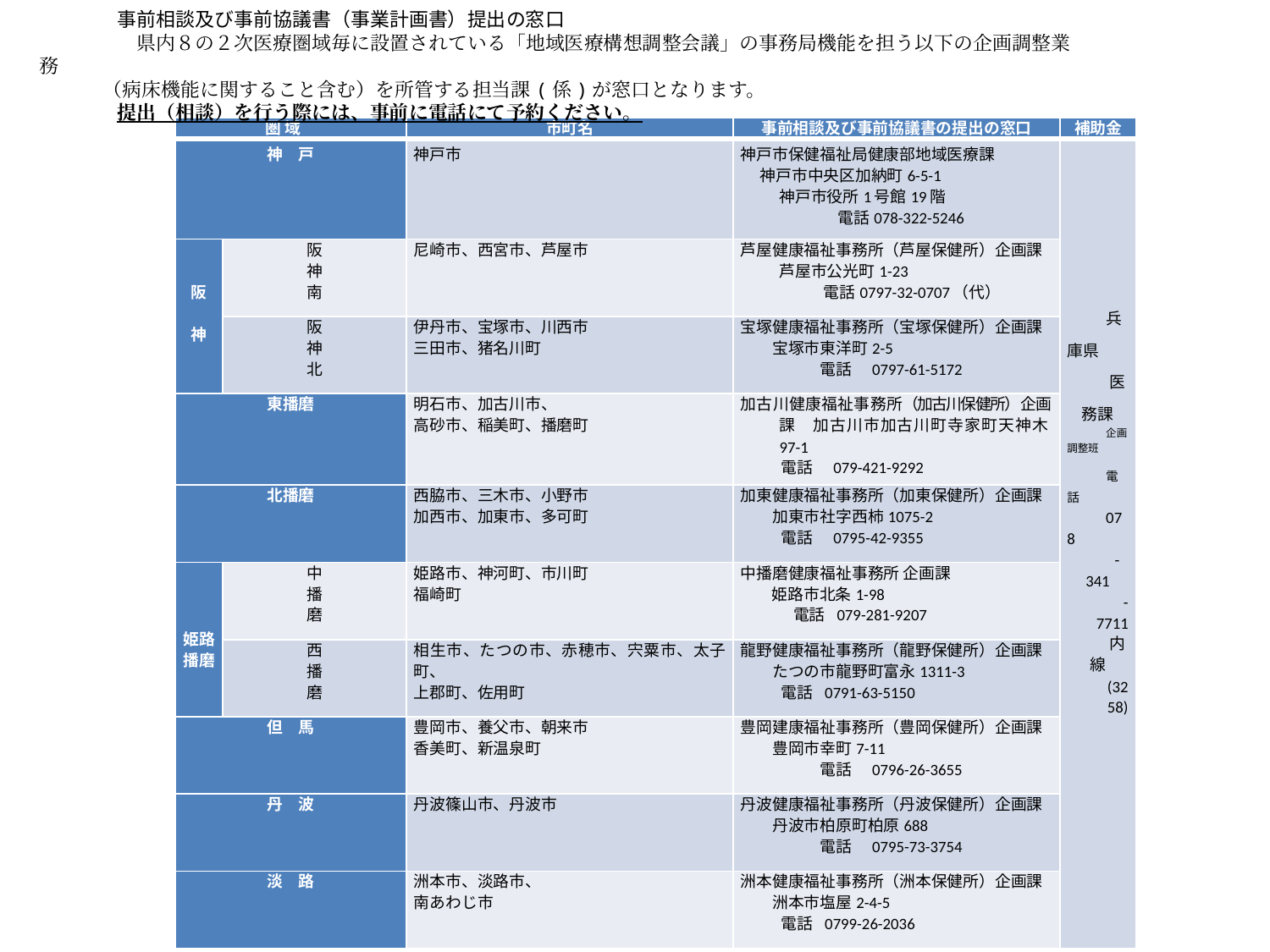

事前相談及び事前協議書（事業計画書）提出の窓口
　　　　県内８の２次医療圏域毎に設置されている「地域医療構想調整会議」の事務局機能を担う以下の企画調整業務
　　 （病床機能に関すること含む）を所管する担当課(係)が窓口となります。
　　　提出（相談）を行う際には、事前に電話にて予約ください。

| 圏 域 |  | 市町名 | 事前相談及び事前協議書の提出の窓口 | 補助金 |
| --- | --- | --- | --- | --- |
| 神　戸 |  | 神戸市 | 神戸市保健福祉局健康部地域医療課 神戸市中央区加納町6-5-1 神戸市役所1号館19階 電話078-322-5246 | 兵庫県 医務課 企画調整班   電話 078 -341 -7711 内線 (3258) |
| 阪   神 | 阪 神 南 | 尼崎市、西宮市、芦屋市 | 芦屋健康福祉事務所（芦屋保健所）企画課 芦屋市公光町1-23 　　　　電話0797-32-0707（代） |  |
|  | 阪 神 北 | 伊丹市、宝塚市、川西市 三田市、猪名川町 | 宝塚健康福祉事務所（宝塚保健所）企画課 　　宝塚市東洋町2-5　 　　　　　電話　0797-61-5172 |  |
| 東播磨 |  | 明石市、加古川市、 高砂市、稲美町、播磨町 | 加古川健康福祉事務所（加古川保健所）企画課　加古川市加古川町寺家町天神木97-1 電話　079-421-9292 |  |
| 北播磨 |  | 西脇市、三木市、小野市 加西市、加東市、多可町 | 加東健康福祉事務所（加東保健所）企画課 　　加東市社字西柿1075-2 電話　0795-42-9355 |  |
| 姫路播磨 | 中 播 磨 | 姫路市、神河町、市川町 福崎町 | 中播磨健康福祉事務所 企画課 姫路市北条1-98 電話 079-281-9207 |  |
|  | 西 播 磨 | 相生市、たつの市、赤穂市、宍粟市、太子町、 上郡町、佐用町 | 龍野健康福祉事務所（龍野保健所）企画課 　　たつの市龍野町富永1311-3 電話 0791-63-5150 |  |
| 但　馬 |  | 豊岡市、養父市、朝来市 香美町、新温泉町 | 豊岡建康福祉事務所（豊岡保健所）企画課 　　豊岡市幸町7-11 　　　　　電話　0796-26-3655 |  |
| 丹　波 |  | 丹波篠山市、丹波市 | 丹波健康福祉事務所（丹波保健所）企画課 　　丹波市柏原町柏原688 　　　　　電話　0795-73-3754 |  |
| 淡　路 |  | 洲本市、淡路市、 南あわじ市 | 洲本健康福祉事務所（洲本保健所）企画課 　　洲本市塩屋2-4-5 電話 0799-26-2036 |  |